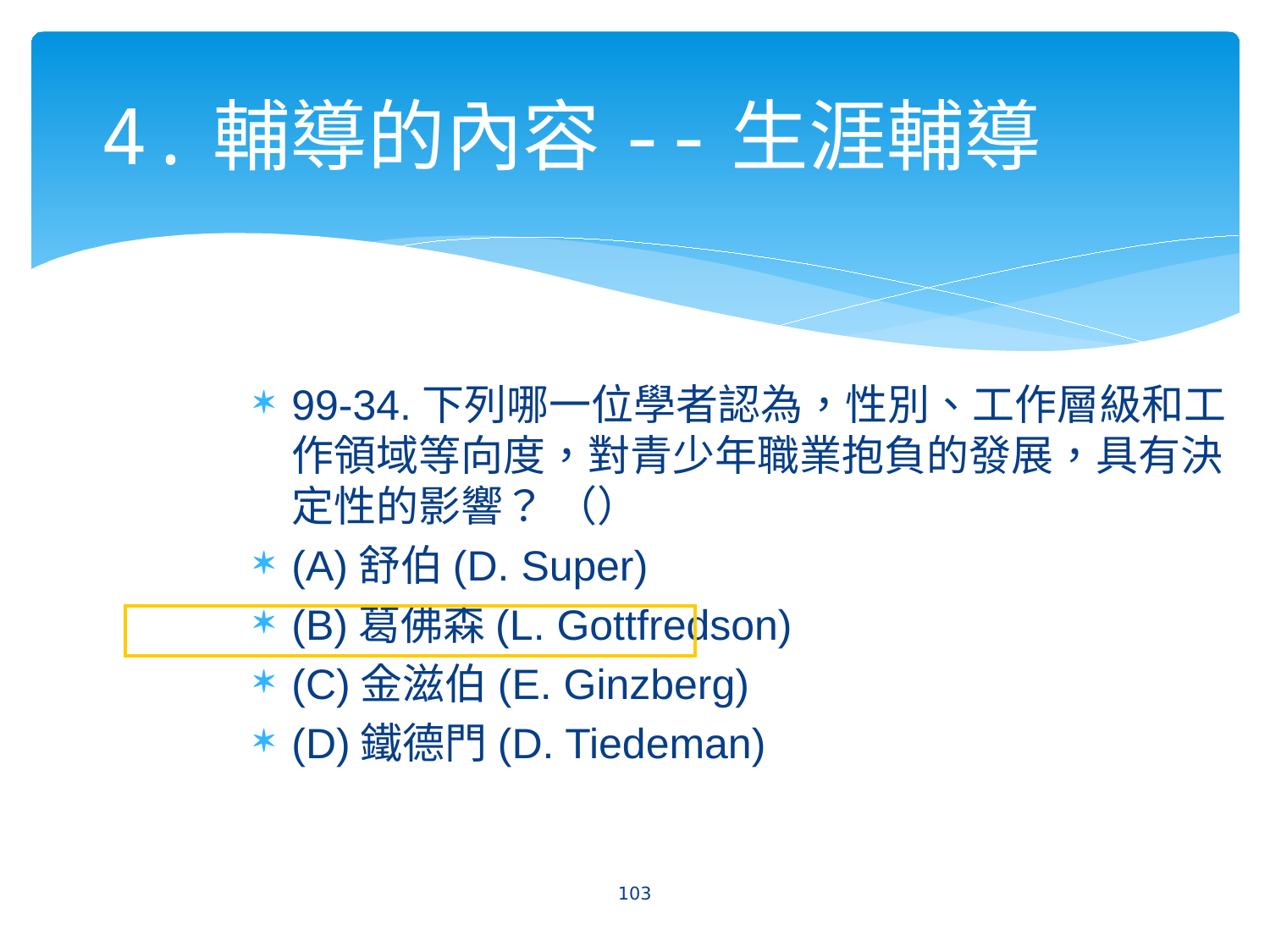

4.輔導的內容--生涯輔導
99-34.下列哪一位學者認為，性別、工作層級和工作領域等向度，對青少年職業抱負的發展，具有決定性的影響？ （）
(A)舒伯(D. Super)
(B)葛佛森(L. Gottfredson)
(C)金滋伯(E. Ginzberg)
(D)鐵德門(D. Tiedeman)

103